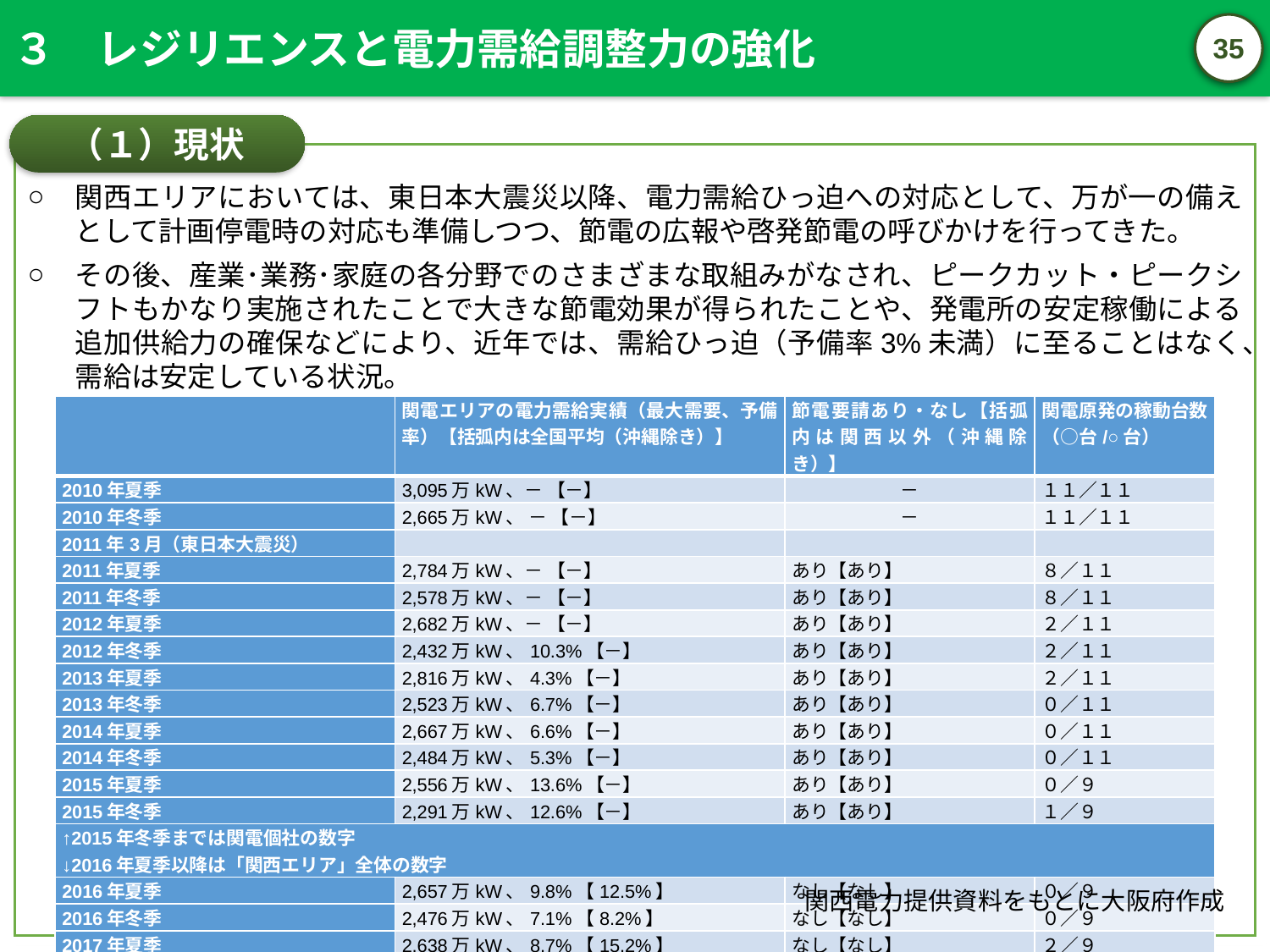

３　レジリエンスと電力需給調整力の強化
35
（１）現状
関西エリアにおいては、東日本大震災以降、電力需給ひっ迫への対応として、万が一の備えとして計画停電時の対応も準備しつつ、節電の広報や啓発節電の呼びかけを行ってきた。
その後、産業･業務･家庭の各分野でのさまざまな取組みがなされ、ピークカット・ピークシフトもかなり実施されたことで大きな節電効果が得られたことや、発電所の安定稼働による追加供給力の確保などにより、近年では、需給ひっ迫（予備率3%未満）に至ることはなく、需給は安定している状況。
|  | 関電エリアの電力需給実績（最大需要、予備率）【括弧内は全国平均（沖縄除き）】 | 節電要請あり・なし【括弧内は関西以外（沖縄除き）】 | 関電原発の稼動台数（○台/○台） |
| --- | --- | --- | --- |
| 2010年夏季 | 3,095万kW、－ 【－】 | － | １１／１１ |
| 2010年冬季 | 2,665万kW、 － 【－】 | － | １１／１１ |
| 2011年3月（東日本大震災） |  |  |  |
| 2011年夏季 | 2,784万kW、－ 【－】 | あり【あり】 | ８／１１ |
| 2011年冬季 | 2,578万kW、－ 【－】 | あり【あり】 | ８／１１ |
| 2012年夏季 | 2,682万kW、－ 【－】 | あり【あり】 | ２／１１ |
| 2012年冬季 | 2,432万kW、10.3%【－】 | あり【あり】 | ２／１１ |
| 2013年夏季 | 2,816万kW、4.3%【－】 | あり【あり】 | ２／１１ |
| 2013年冬季 | 2,523万kW、6.7%【－】 | あり【あり】 | ０／１１ |
| 2014年夏季 | 2,667万kW、6.6%【－】 | あり【あり】 | ０／１１ |
| 2014年冬季 | 2,484万kW、5.3%【－】 | あり【あり】 | ０／１１ |
| 2015年夏季 | 2,556万kW、13.6%【－】 | あり【あり】 | ０／９ |
| 2015年冬季 | 2,291万kW、12.6%【－】 | あり【あり】 | １／９ |
| ↑2015年冬季までは関電個社の数字 ↓2016年夏季以降は「関西エリア」全体の数字 |  |  |  |
| 2016年夏季 | 2,657万kW、9.8%【12.5%】 | なし【なし】 | ０／９ |
| 2016年冬季 | 2,476万kW、7.1%【8.2%】 | なし【なし】 | ０／９ |
| 2017年夏季 | 2,638万kW、8.7%【15.2%】 | なし【なし】 | ２／９ |
| 2017年冬季 | 2,560万kW、7.9%【8.2%】 | なし【なし】 | ２／９ |
| 2018年夏季見通し(2018年8月) | 2,718万kW、8.4%【6.7%】 | なし【なし】 | ３／９ |
関西電力提供資料をもとに大阪府作成